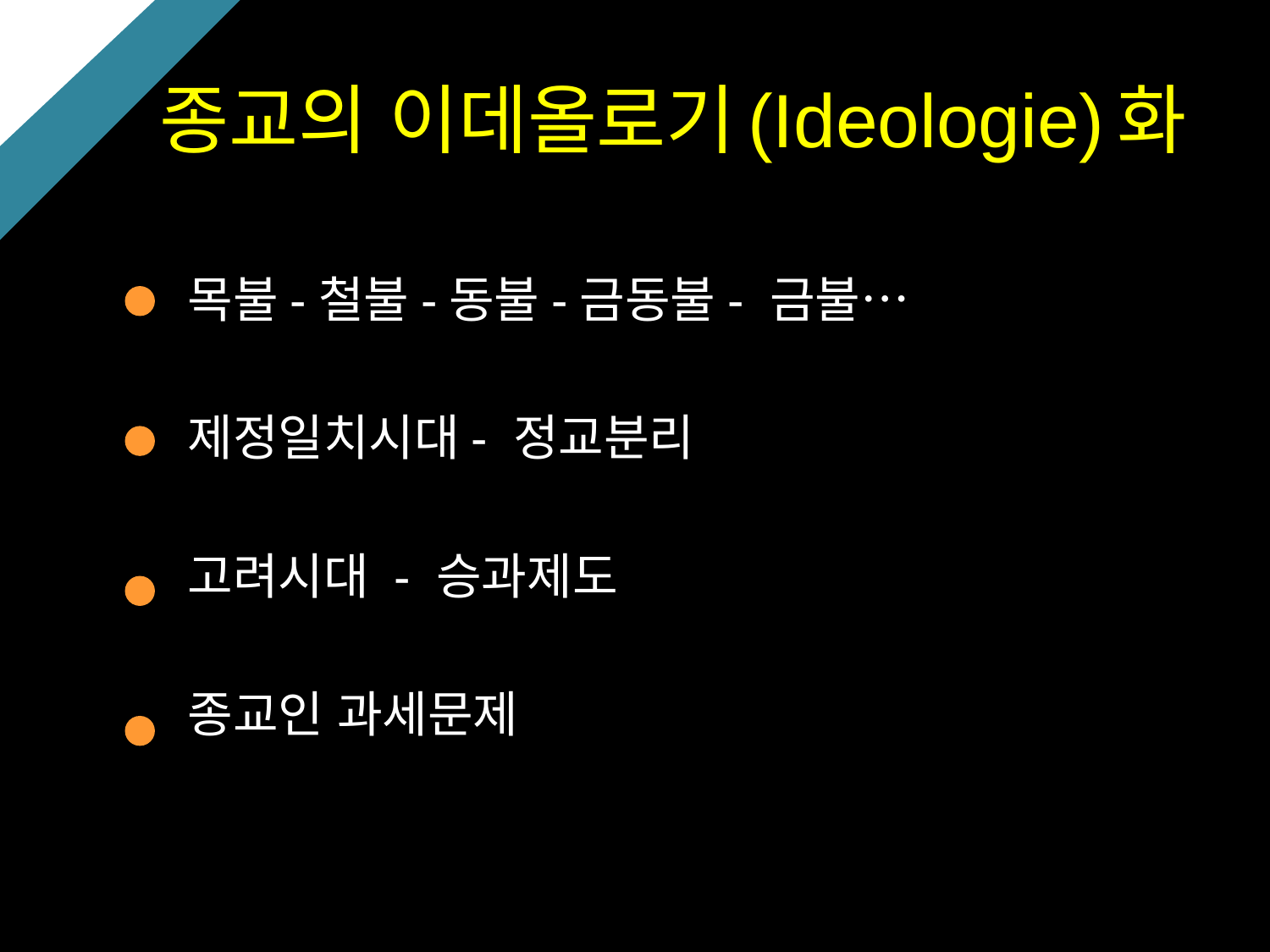

# 종교의 이데올로기(Ideologie)화
목불-철불-동불-금동불- 금불…

제정일치시대- 정교분리

고려시대 - 승과제도

종교인 과세문제